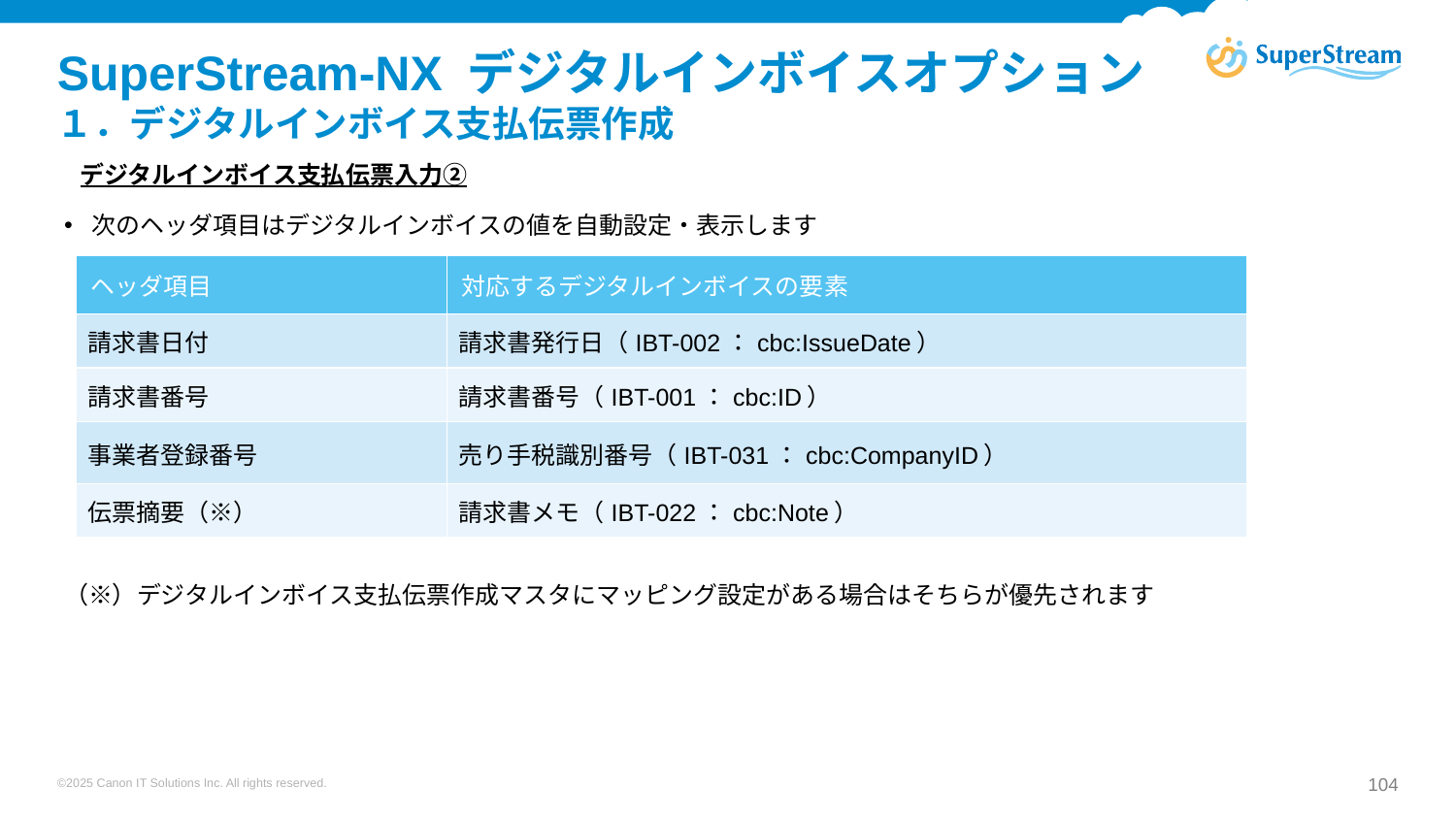

# SuperStream-NX デジタルインボイスオプション １．デジタルインボイス支払伝票作成
デジタルインボイス支払伝票入力②
次のヘッダ項目はデジタルインボイスの値を自動設定・表示します
| ヘッダ項目 | 対応するデジタルインボイスの要素 |
| --- | --- |
| 請求書日付 | 請求書発行日（IBT-002：cbc:IssueDate） |
| 請求書番号 | 請求書番号（IBT-001：cbc:ID） |
| 事業者登録番号 | 売り手税識別番号（IBT-031：cbc:CompanyID） |
| 伝票摘要（※） | 請求書メモ（IBT-022：cbc:Note） |
（※）デジタルインボイス支払伝票作成マスタにマッピング設定がある場合はそちらが優先されます
©2025 Canon IT Solutions Inc. All rights reserved.
104